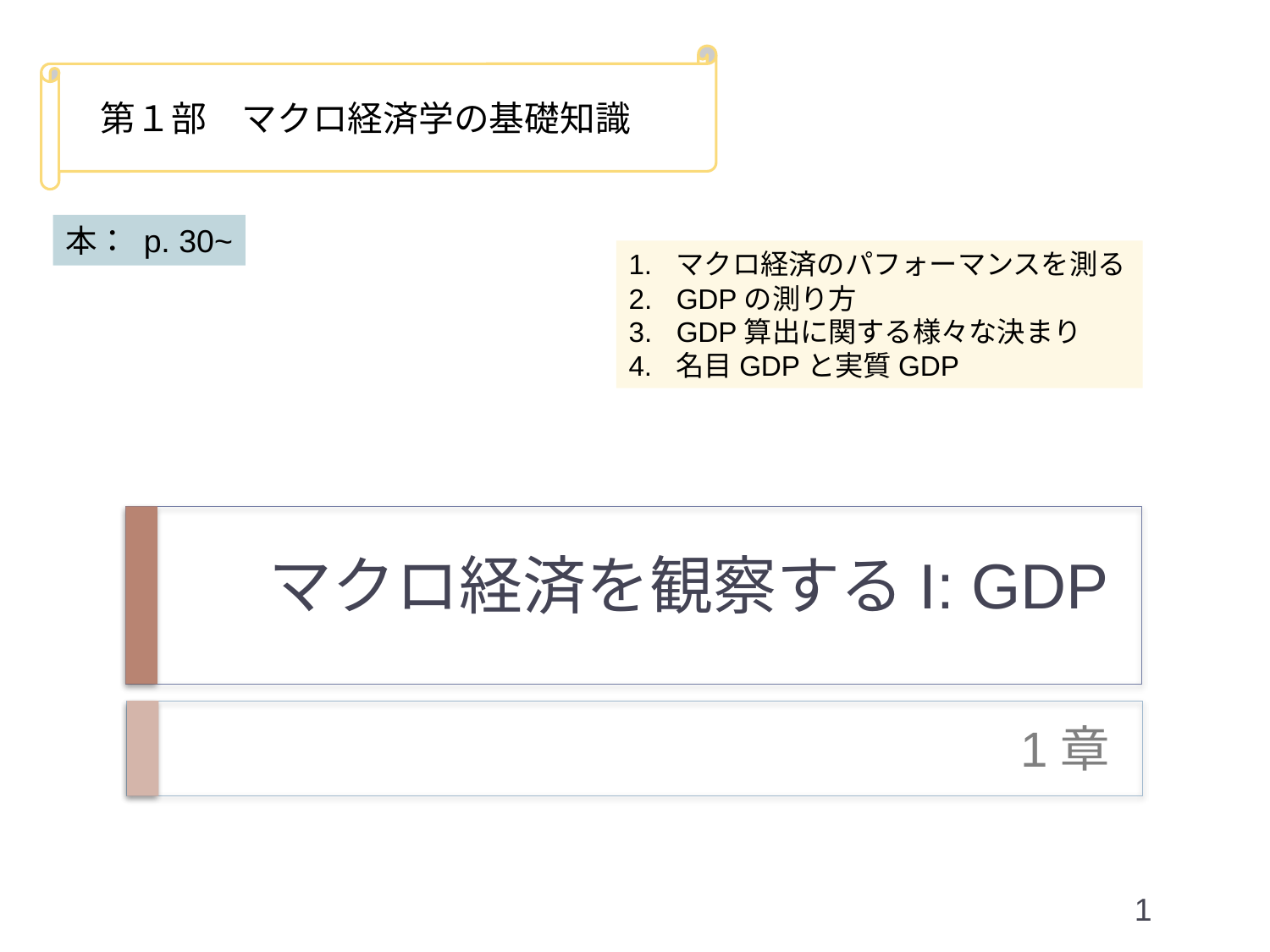

第１部　マクロ経済学の基礎知識
本： p. 30~
マクロ経済のパフォーマンスを測る
GDPの測り方
GDP算出に関する様々な決まり
名目GDPと実質GDP
# マクロ経済を観察するI: GDP
1章
1